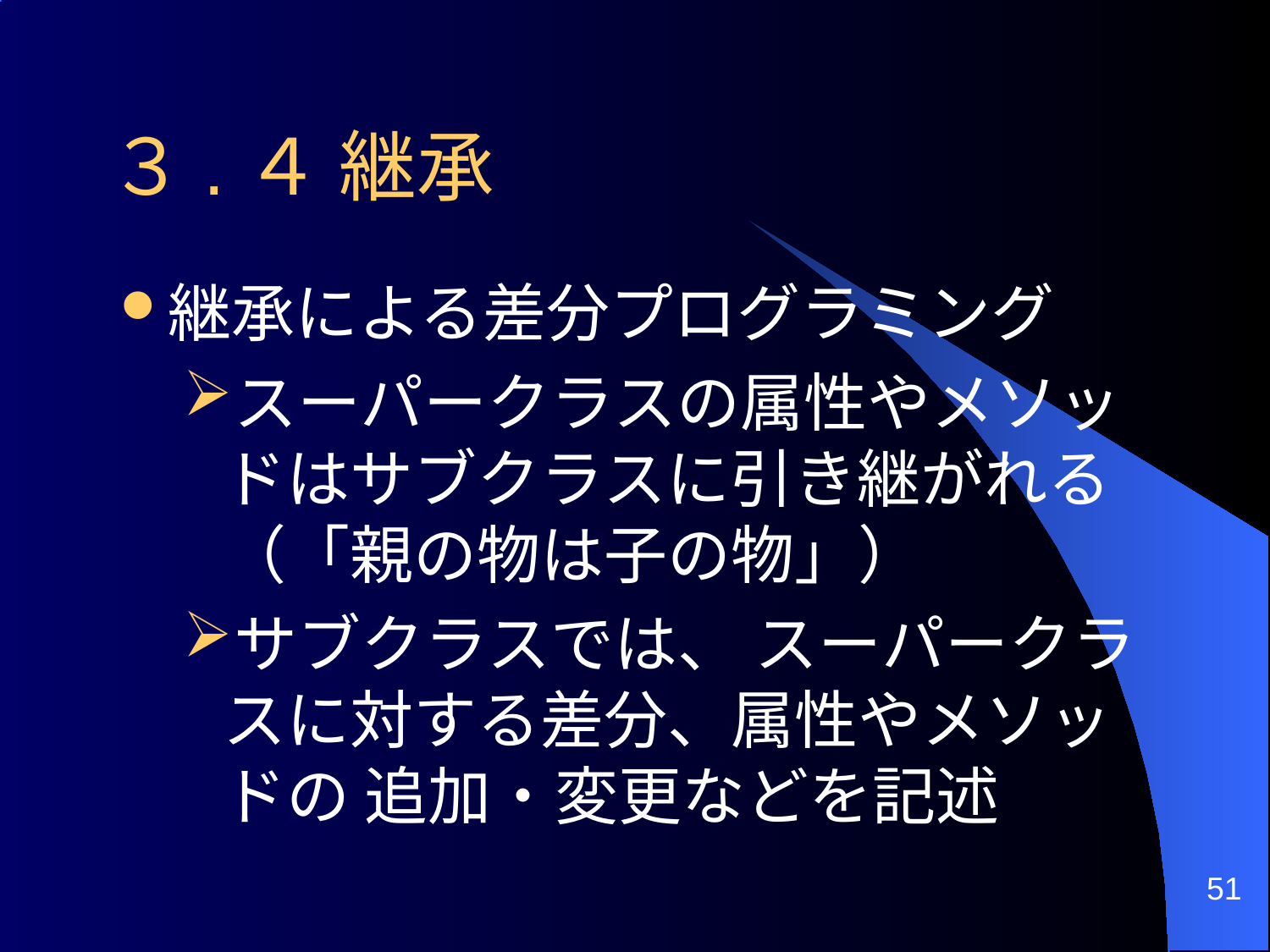

# ３.４ 継承
継承による差分プログラミング
スーパークラスの属性やメソッドはサブクラスに引き継がれる
（「親の物は子の物」）
サブクラスでは、 スーパークラスに対する差分、属性やメソッドの 追加・変更などを記述
51